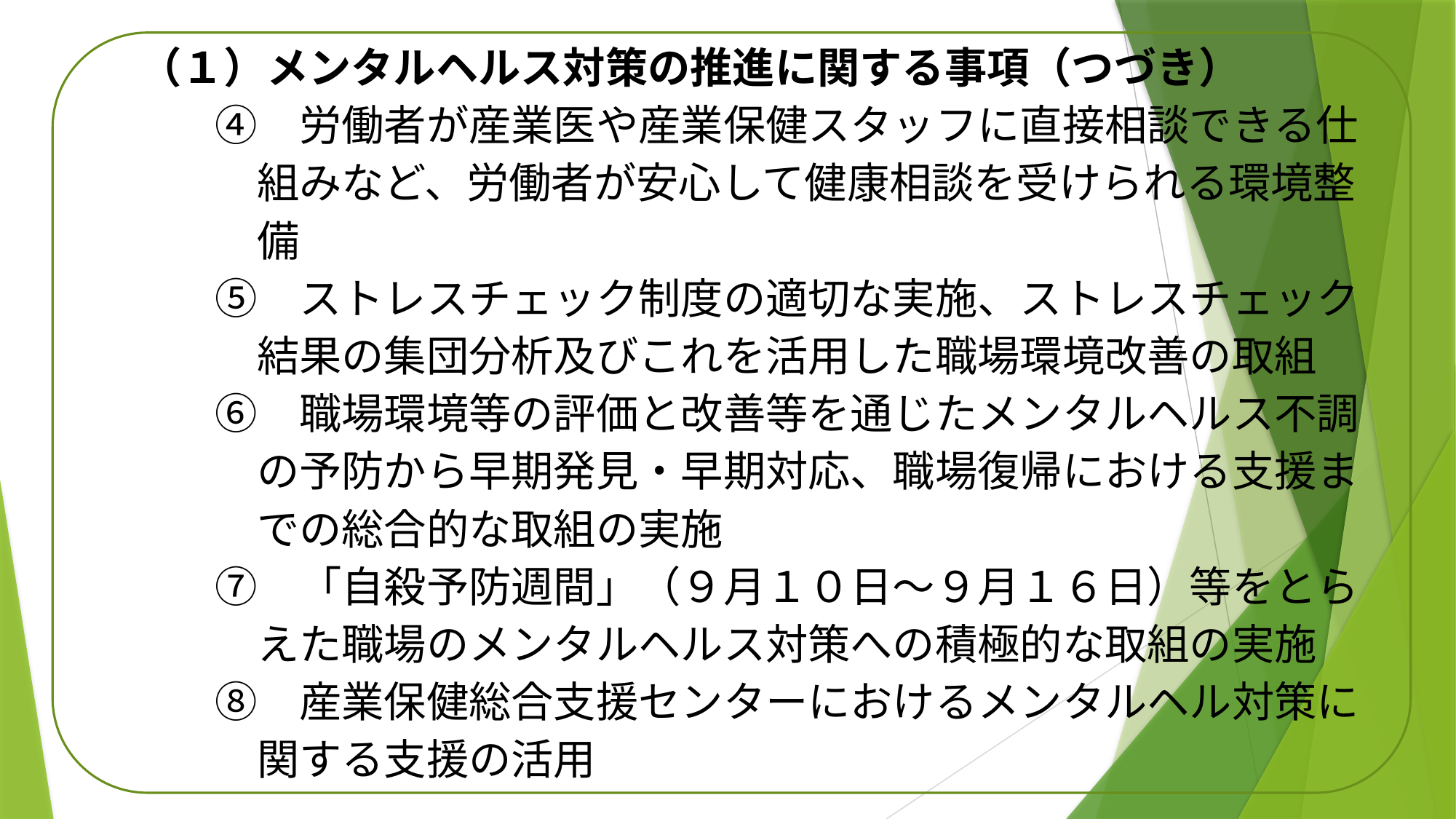

（１）メンタルヘルス対策の推進に関する事項（つづき）
　　　④　労働者が産業医や産業保健スタッフに直接相談できる仕
　　　　組みなど、労働者が安心して健康相談を受けられる環境整
　　　　備
　　　⑤　ストレスチェック制度の適切な実施、ストレスチェック
　　　　結果の集団分析及びこれを活用した職場環境改善の取組
　　　⑥　職場環境等の評価と改善等を通じたメンタルヘルス不調
　　　　の予防から早期発見・早期対応、職場復帰における支援ま
　　　　での総合的な取組の実施
　　　⑦　「自殺予防週間」（９月１０日～９月１６日）等をとら
　　　　えた職場のメンタルヘルス対策への積極的な取組の実施
　　　⑧　産業保健総合支援センターにおけるメンタルヘル対策に
　　　　関する支援の活用